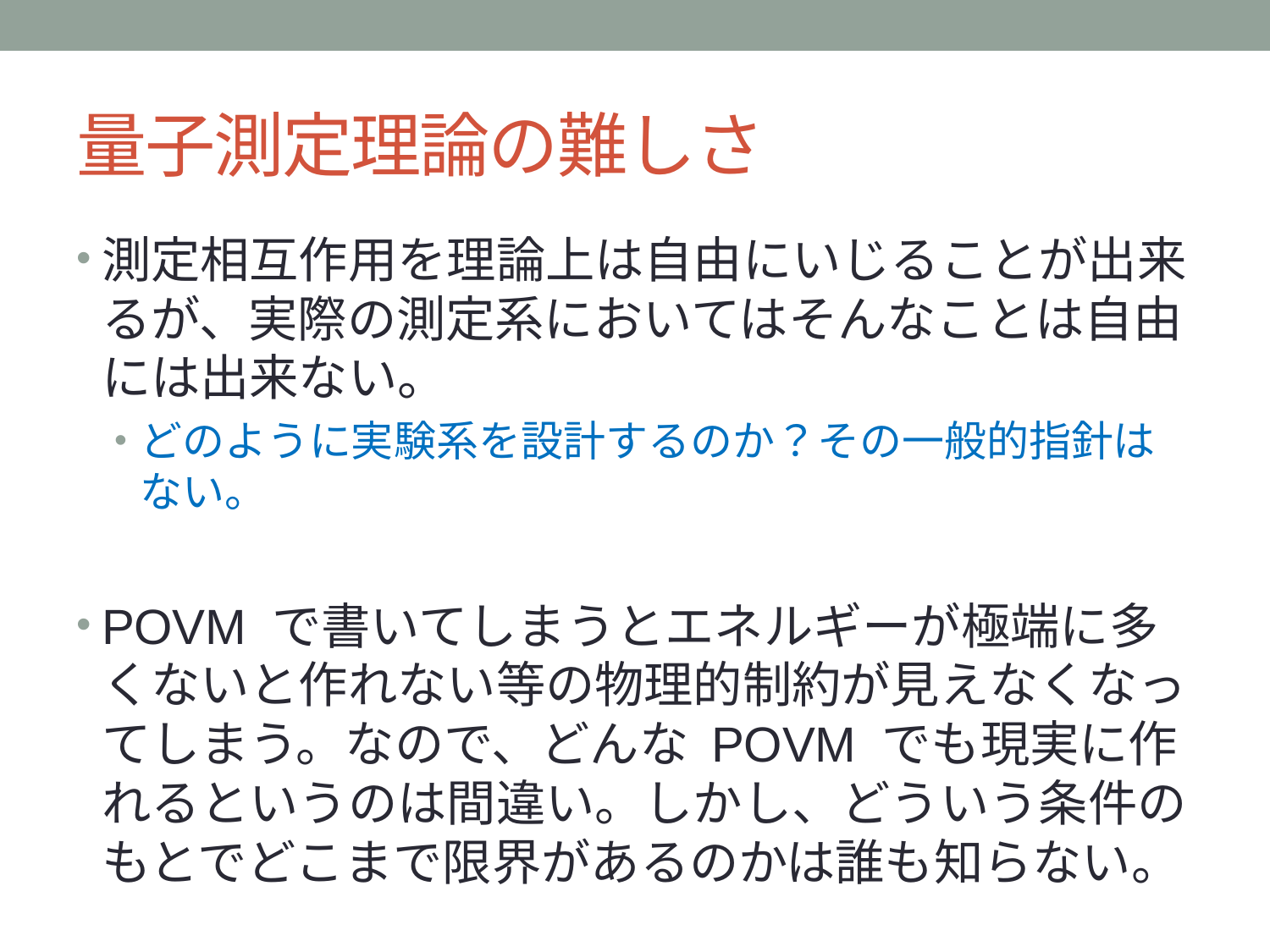

# 量子測定理論の難しさ
測定相互作用を理論上は自由にいじることが出来るが、実際の測定系においてはそんなことは自由には出来ない。
どのように実験系を設計するのか？その一般的指針はない。

POVM で書いてしまうとエネルギーが極端に多くないと作れない等の物理的制約が見えなくなってしまう。なので、どんな POVM でも現実に作れるというのは間違い。しかし、どういう条件のもとでどこまで限界があるのかは誰も知らない。